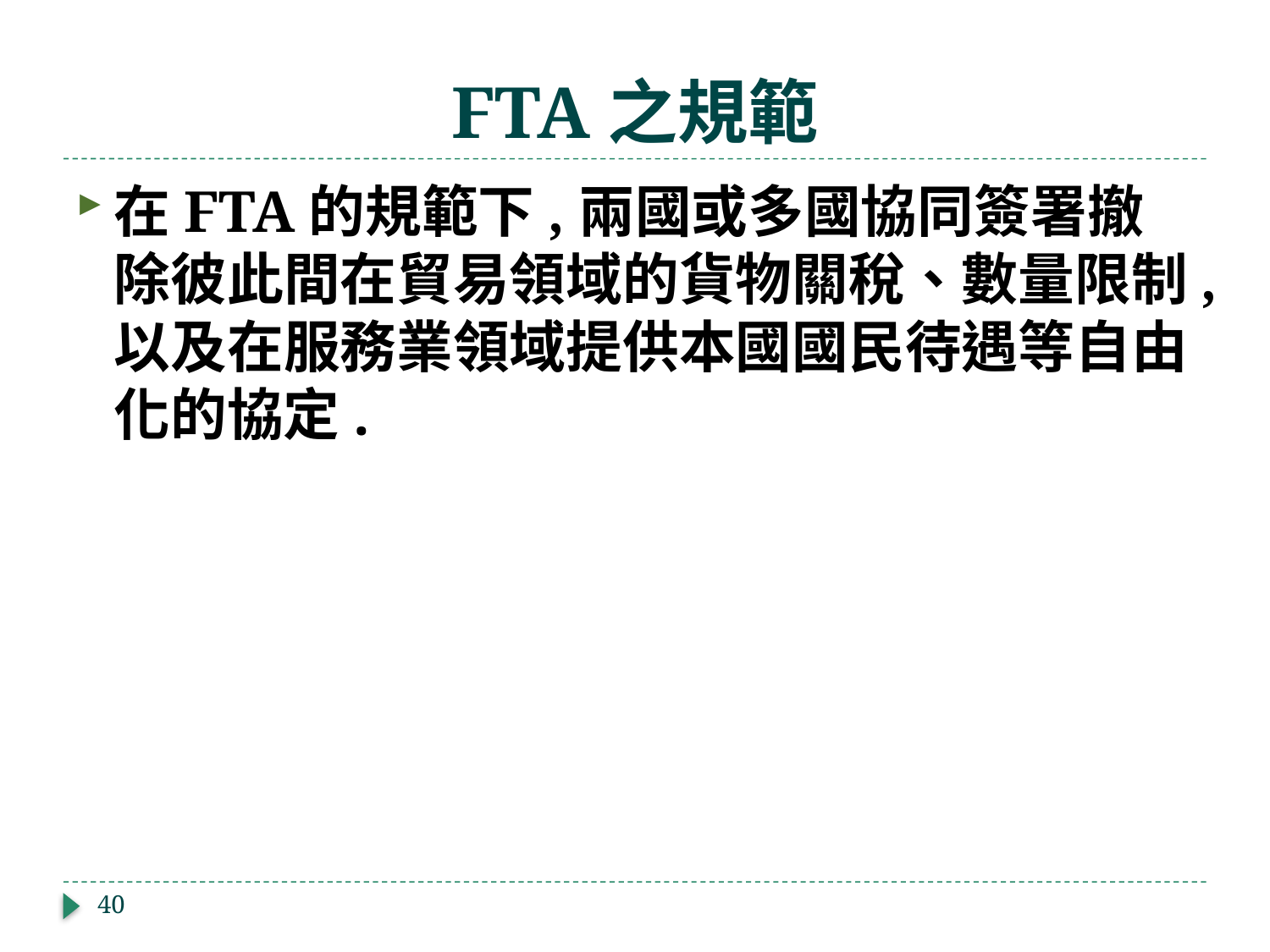

# FTA之規範
在FTA的規範下,兩國或多國協同簽署撤除彼此間在貿易領域的貨物關稅、數量限制,以及在服務業領域提供本國國民待遇等自由化的協定.
40